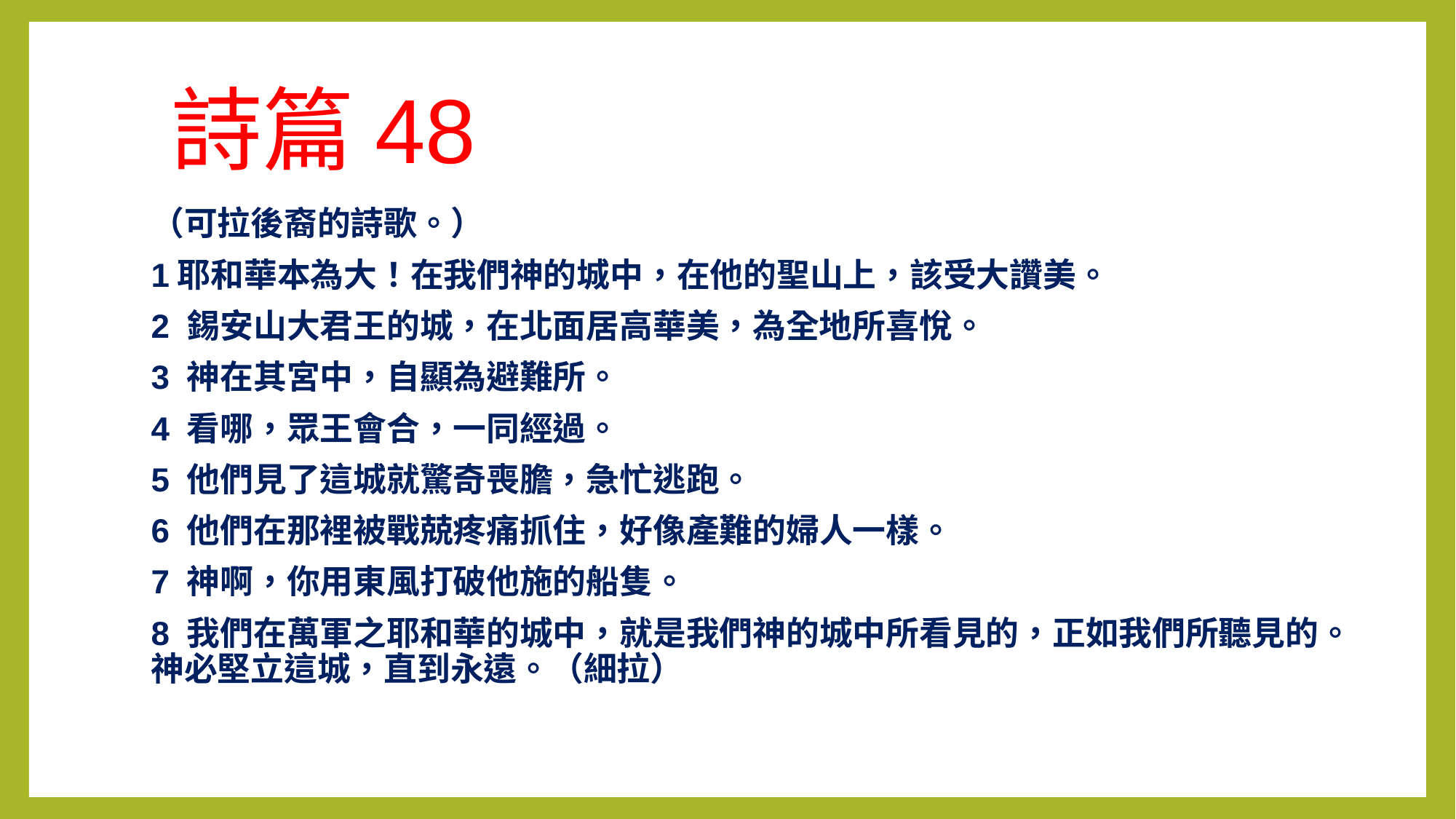

# 詩篇48
（可拉後裔的詩歌。）
1耶和華本為大！在我們神的城中，在他的聖山上，該受大讚美。
2 錫安山大君王的城，在北面居高華美，為全地所喜悅。
3 神在其宮中，自顯為避難所。
4 看哪，眾王會合，一同經過。
5 他們見了這城就驚奇喪膽，急忙逃跑。
6 他們在那裡被戰兢疼痛抓住，好像產難的婦人一樣。
7 神啊，你用東風打破他施的船隻。
8 我們在萬軍之耶和華的城中，就是我們神的城中所看見的，正如我們所聽見的。神必堅立這城，直到永遠。（細拉）